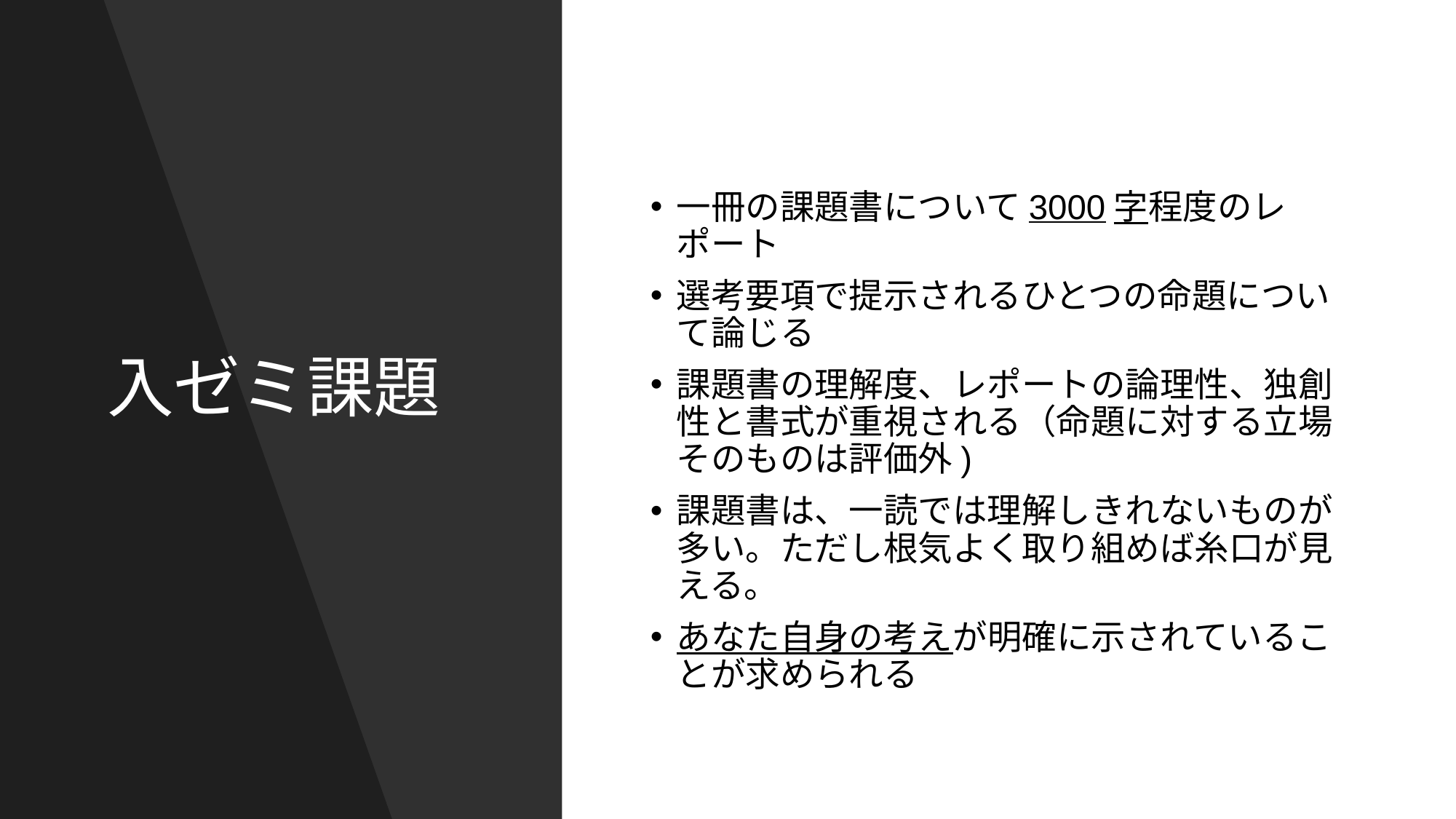

# 入ゼミ課題

一冊の課題書について3000字程度のレポート
選考要項で提示されるひとつの命題について論じる
課題書の理解度、レポートの論理性、独創性と書式が重視される（命題に対する立場そのものは評価外)
課題書は、一読では理解しきれないものが多い。ただし根気よく取り組めば糸口が見える。
あなた自身の考えが明確に示されていることが求められる